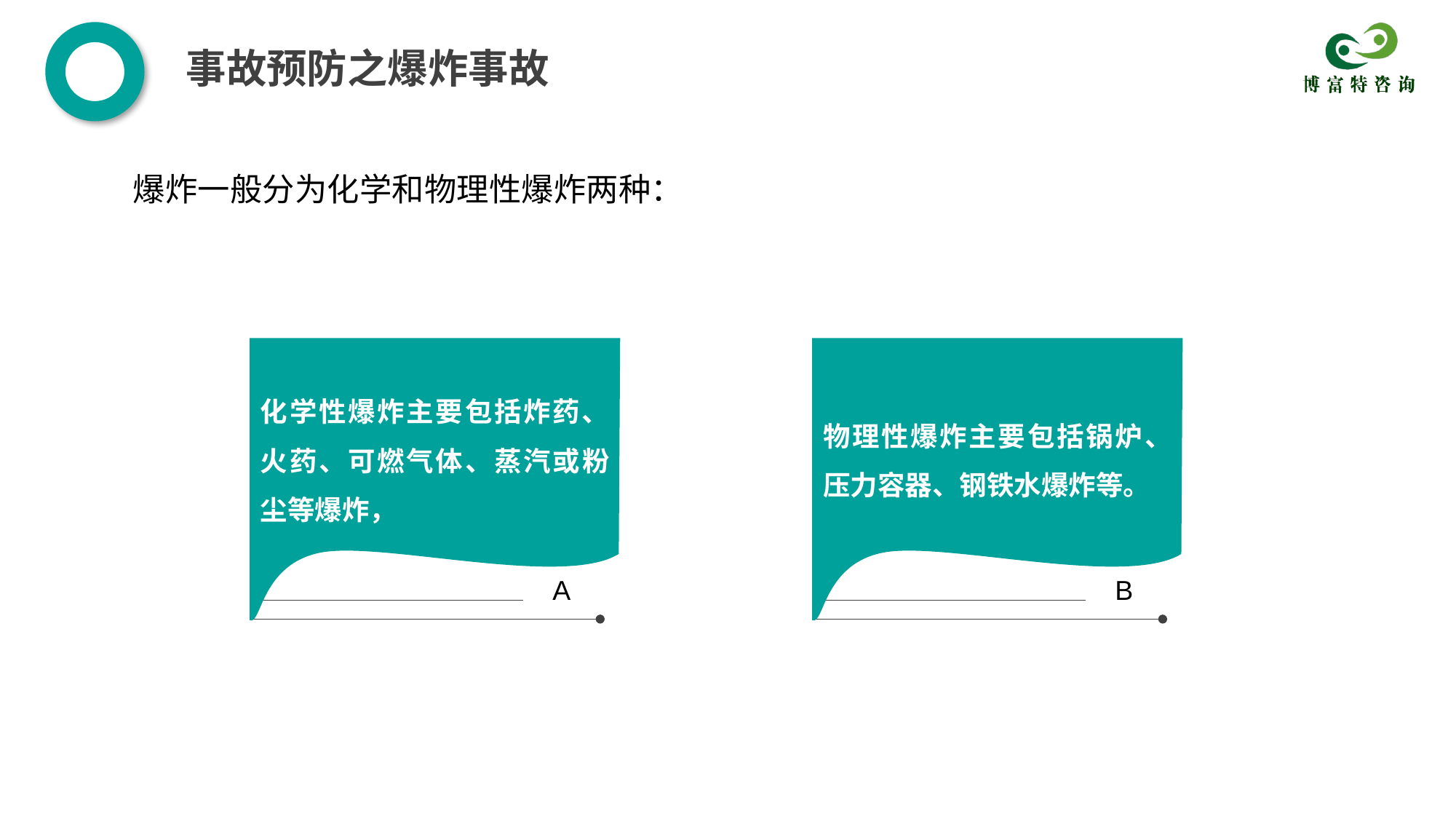

事故预防之爆炸事故
爆炸一般分为化学和物理性爆炸两种：
化学性爆炸主要包括炸药、火药、可燃气体、蒸汽或粉尘等爆炸，
物理性爆炸主要包括锅炉、压力容器、钢铁水爆炸等。
A
B